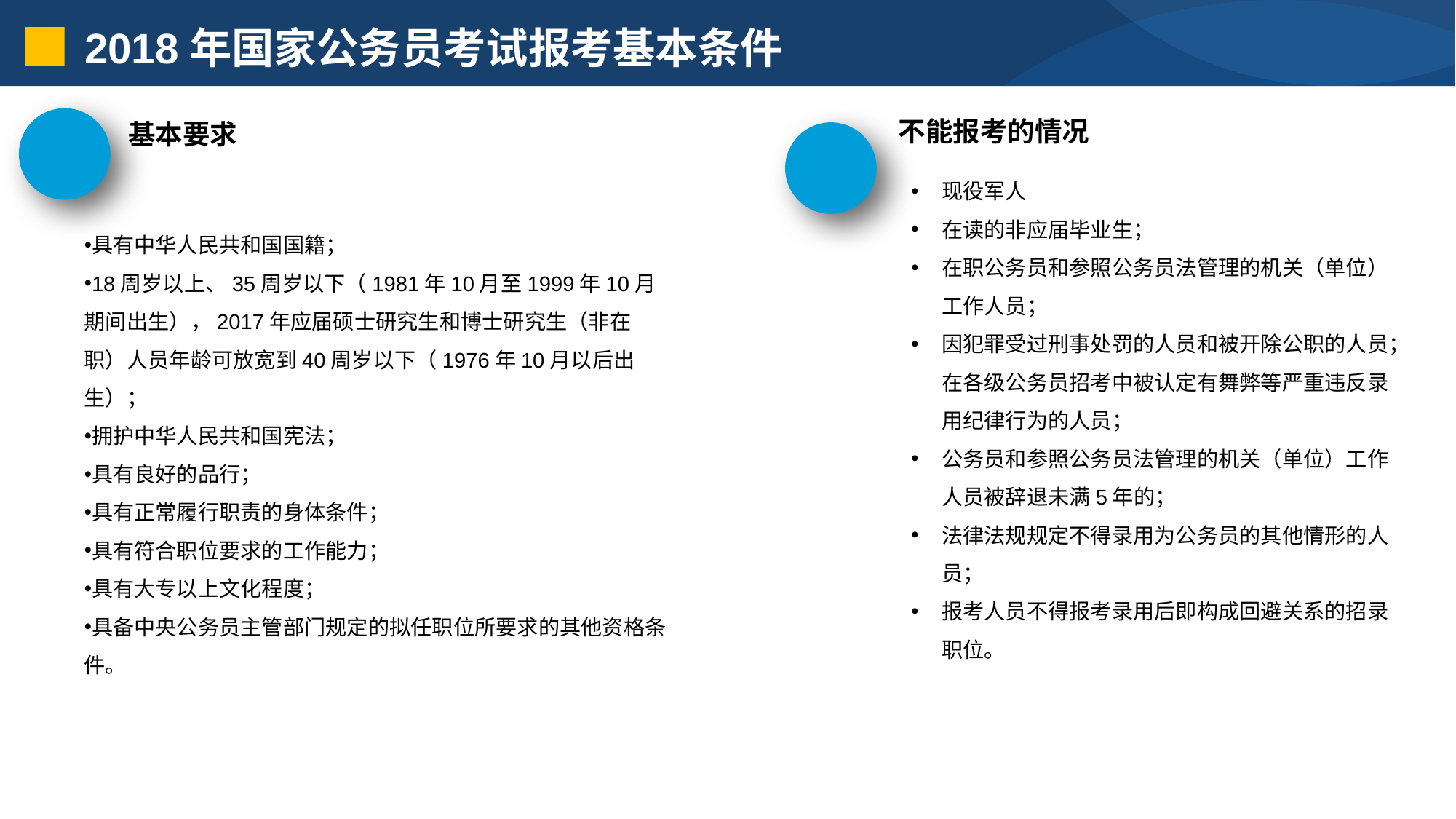

2018年国家公务员考试报考基本条件

不能报考的情况
基本要求

现役军人
在读的非应届毕业生；
在职公务员和参照公务员法管理的机关（单位）工作人员；
因犯罪受过刑事处罚的人员和被开除公职的人员；在各级公务员招考中被认定有舞弊等严重违反录用纪律行为的人员；
公务员和参照公务员法管理的机关（单位）工作人员被辞退未满5年的；
法律法规规定不得录用为公务员的其他情形的人员；
报考人员不得报考录用后即构成回避关系的招录职位。

具有中华人民共和国国籍；
18周岁以上、35周岁以下（1981年10月至1999年10月期间出生），2017年应届硕士研究生和博士研究生（非在职）人员年龄可放宽到40周岁以下（1976年10月以后出生）；
拥护中华人民共和国宪法；
具有良好的品行；
具有正常履行职责的身体条件；
具有符合职位要求的工作能力；
具有大专以上文化程度；
具备中央公务员主管部门规定的拟任职位所要求的其他资格条件。